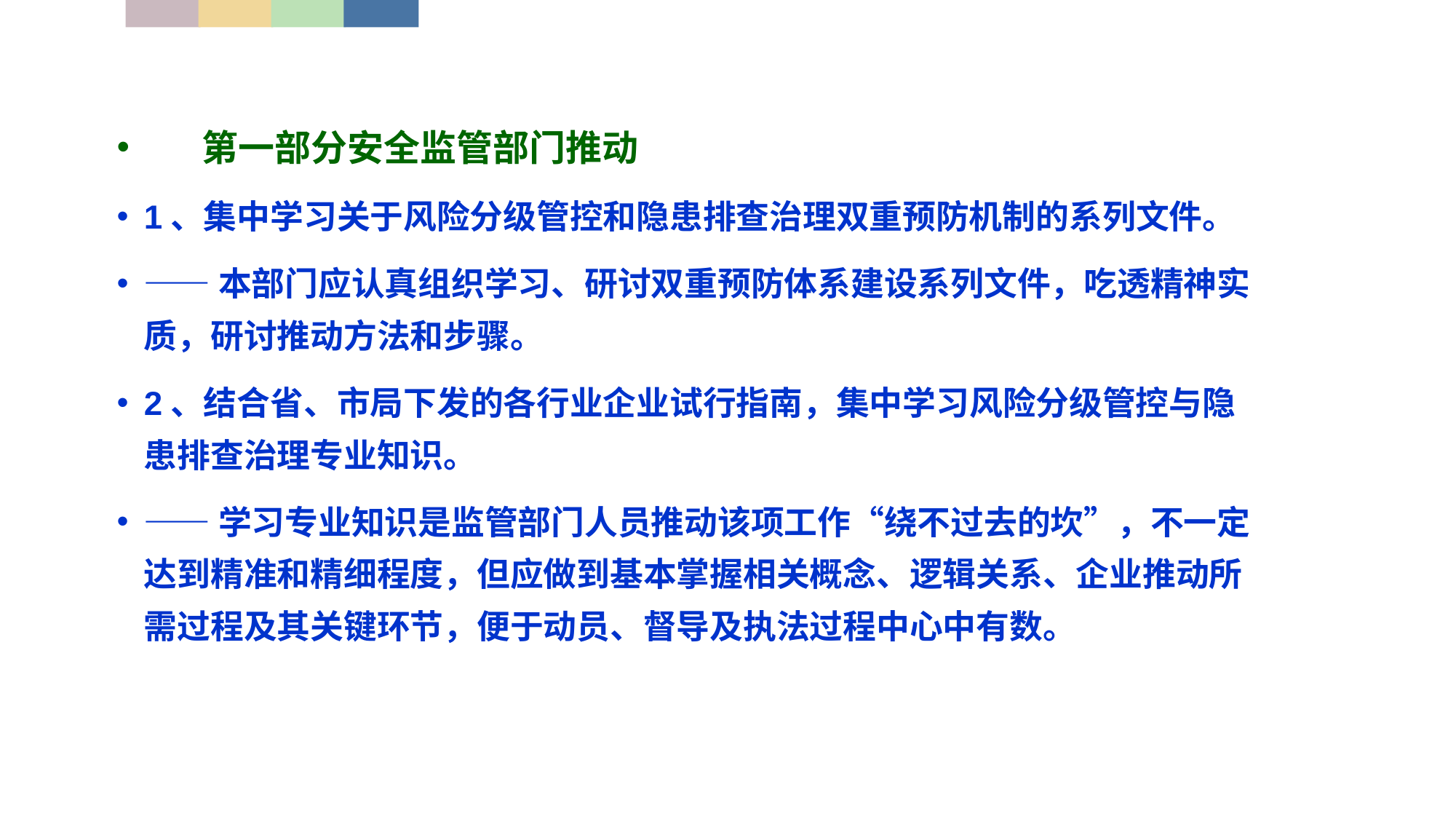

第一部分安全监管部门推动
1、集中学习关于风险分级管控和隐患排查治理双重预防机制的系列文件。
——本部门应认真组织学习、研讨双重预防体系建设系列文件，吃透精神实质，研讨推动方法和步骤。
2、结合省、市局下发的各行业企业试行指南，集中学习风险分级管控与隐患排查治理专业知识。
——学习专业知识是监管部门人员推动该项工作“绕不过去的坎”，不一定达到精准和精细程度，但应做到基本掌握相关概念、逻辑关系、企业推动所需过程及其关键环节，便于动员、督导及执法过程中心中有数。